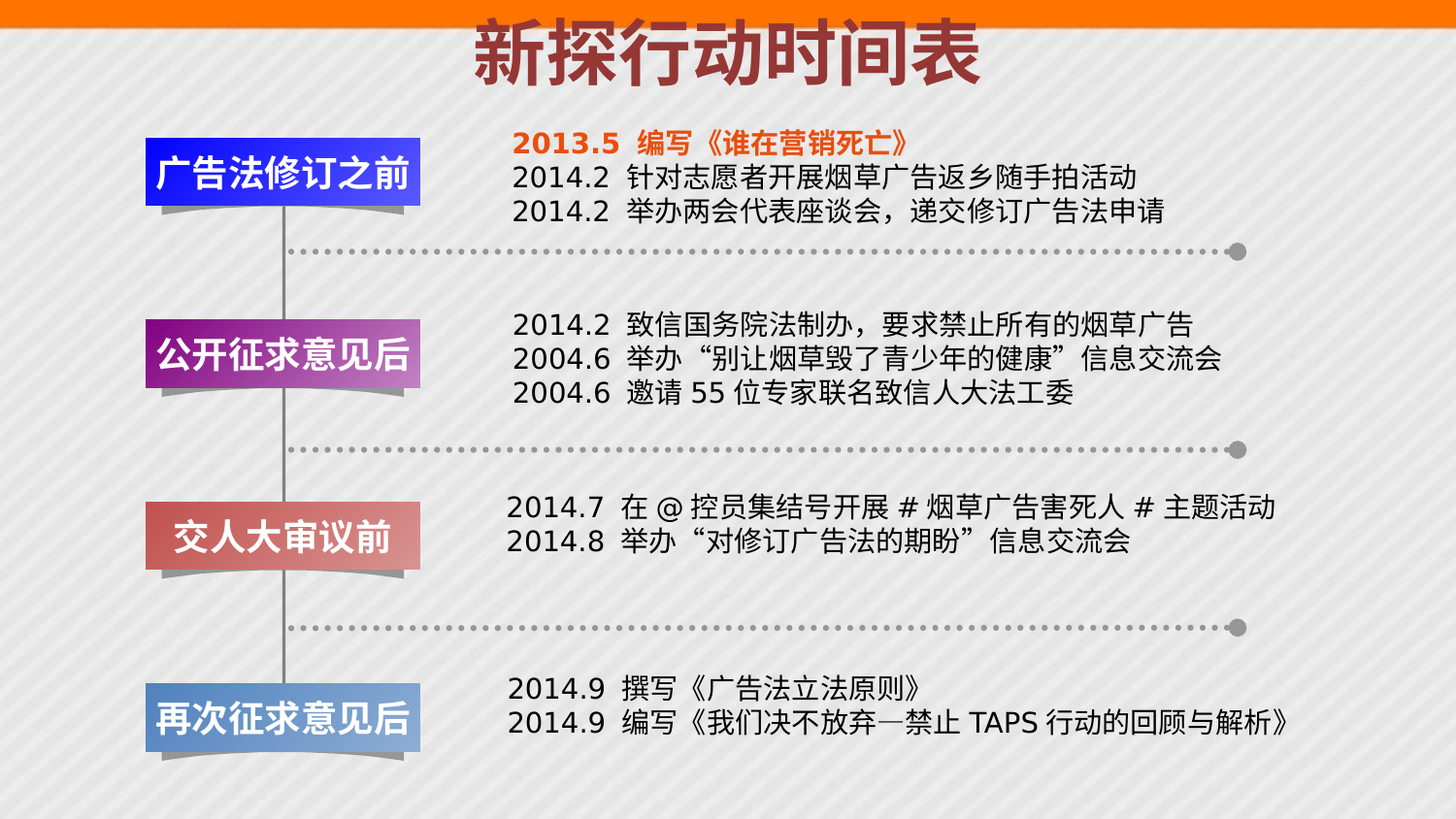

新探行动时间表
2013.5 编写《谁在营销死亡》
2014.2 针对志愿者开展烟草广告返乡随手拍活动
2014.2 举办两会代表座谈会，递交修订广告法申请

广告法修订之前

2014.2 致信国务院法制办，要求禁止所有的烟草广告
2004.6 举办“别让烟草毁了青少年的健康”信息交流会
2004.6 邀请55位专家联名致信人大法工委
公开征求意见后

2014.7 在@控员集结号开展#烟草广告害死人#主题活动
2014.8 举办“对修订广告法的期盼”信息交流会
交人大审议前

2014.9 撰写《广告法立法原则》
2014.9 编写《我们决不放弃—禁止TAPS行动的回顾与解析》
再次征求意见后